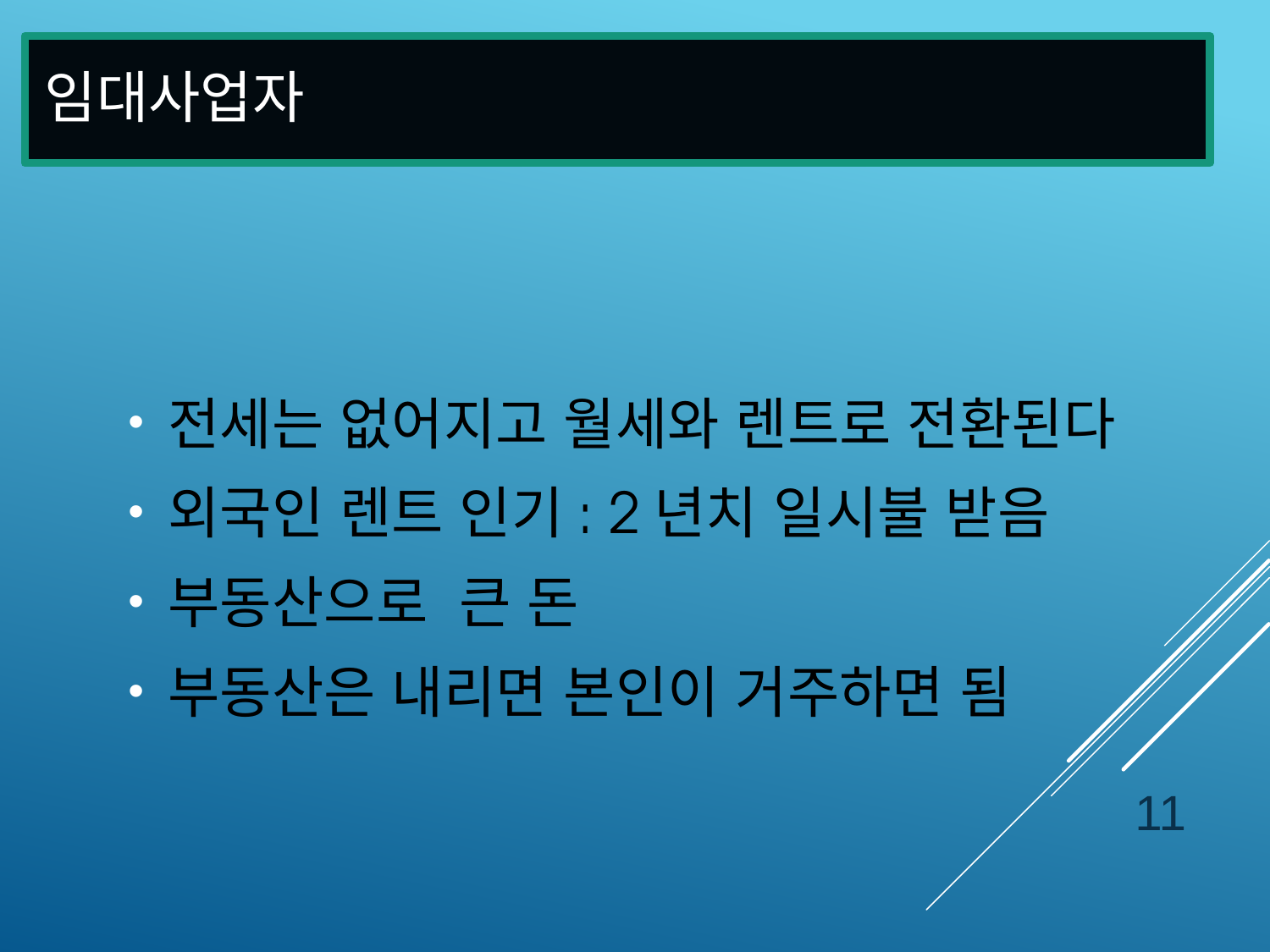

# 임대사업자
전세는 없어지고 월세와 렌트로 전환된다
외국인 렌트 인기: 2년치 일시불 받음
부동산으로  큰 돈
부동산은 내리면 본인이 거주하면 됨
11